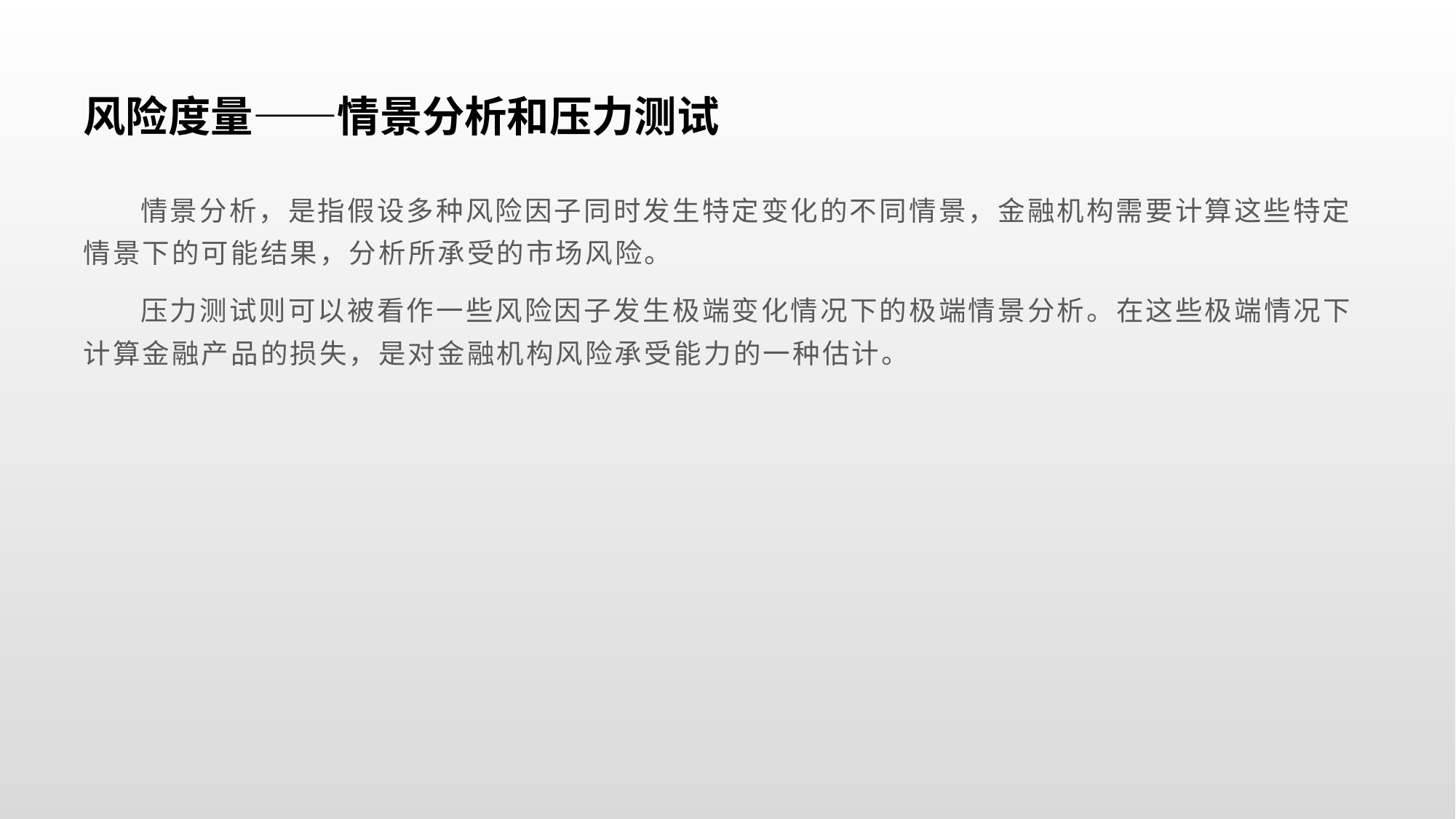

# 风险度量——情景分析和压力测试
      情景分析，是指假设多种风险因子同时发生特定变化的不同情景，金融机构需要计算这些特定情景下的可能结果，分析所承受的市场风险。
      压力测试则可以被看作一些风险因子发生极端变化情况下的极端情景分析。在这些极端情况下计算金融产品的损失，是对金融机构风险承受能力的一种估计。